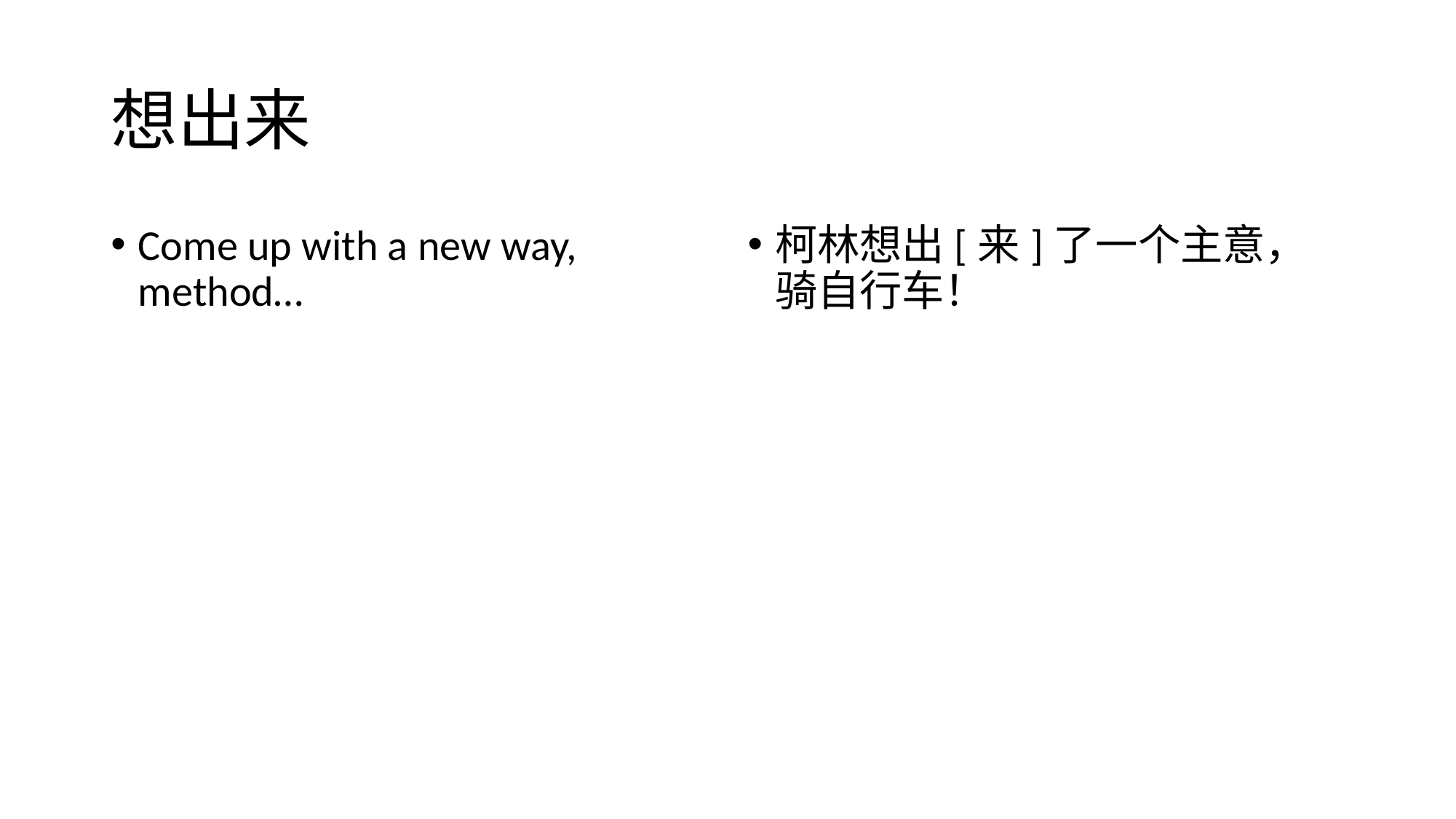

# 想出来
Come up with a new way, method…
柯林想出[来]了一个主意，骑自行车！